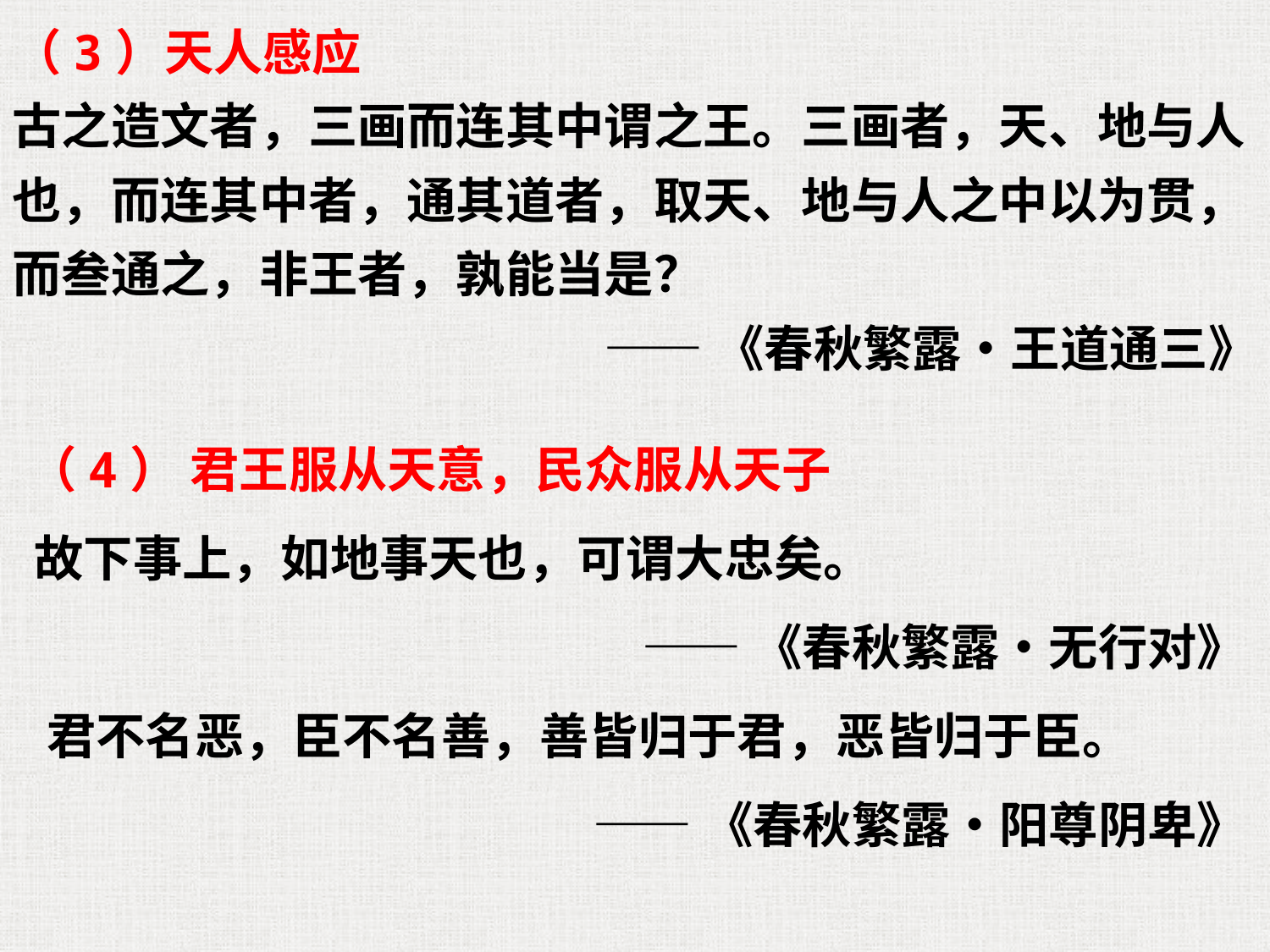

（3）天人感应
古之造文者，三画而连其中谓之王。三画者，天、地与人也，而连其中者，通其道者，取天、地与人之中以为贯，而叁通之，非王者，孰能当是？
——《春秋繁露•王道通三》

 （4） 君王服从天意，民众服从天子
  故下事上，如地事天也，可谓大忠矣。
——《春秋繁露•无行对》
  君不名恶，臣不名善，善皆归于君，恶皆归于臣。
——《春秋繁露•阳尊阴卑》